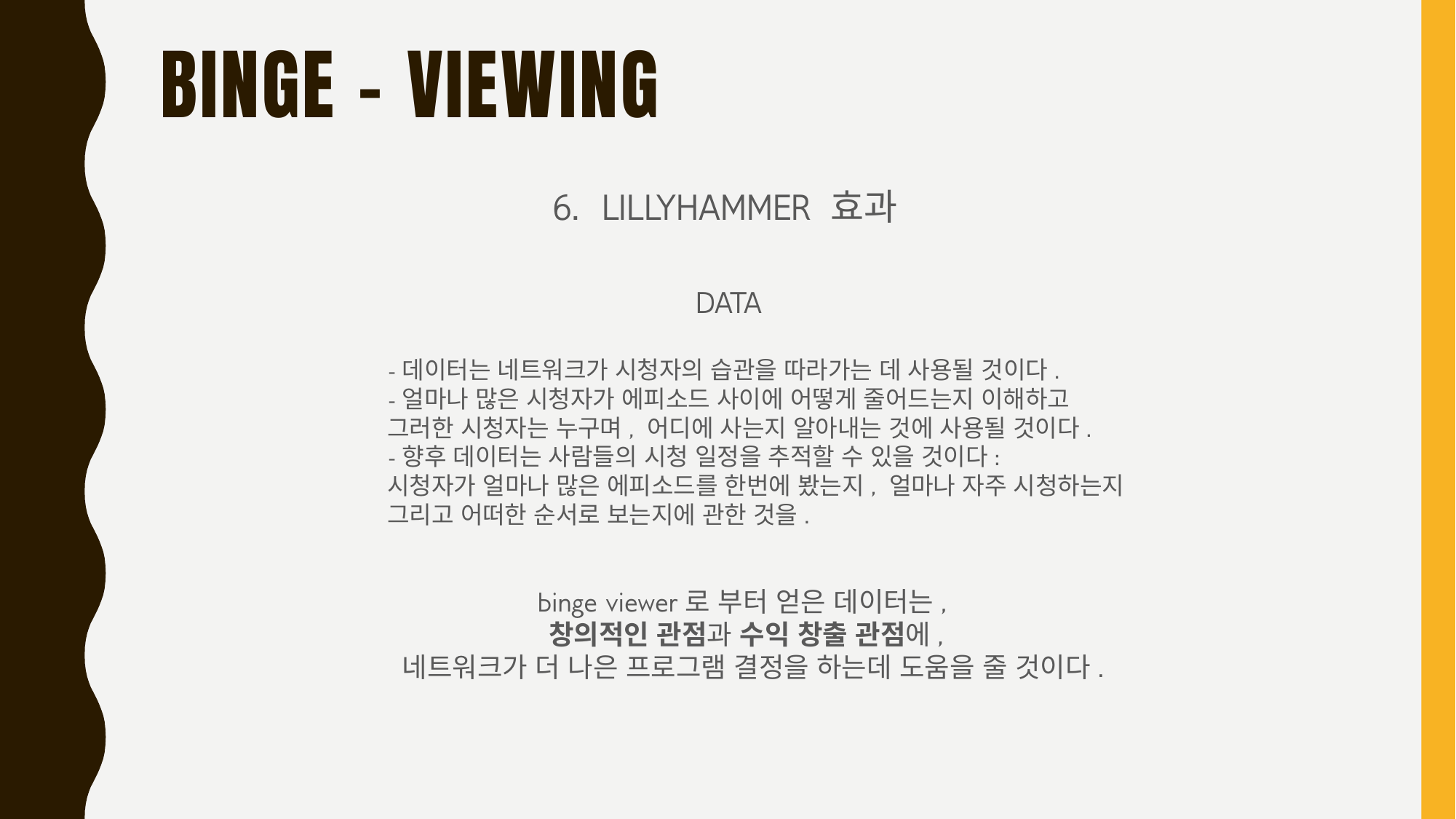

# Binge - viewing
6.  LILLYHAMMER 효과

DATA
-데이터는 네트워크가 시청자의 습관을 따라가는 데 사용될 것이다.
-얼마나 많은 시청자가 에피소드 사이에 어떻게 줄어드는지 이해하고 그러한 시청자는 누구며, 어디에 사는지 알아내는 것에 사용될 것이다.
-향후 데이터는 사람들의 시청 일정을 추적할 수 있을 것이다:
시청자가 얼마나 많은 에피소드를 한번에 봤는지, 얼마나 자주 시청하는지 그리고 어떠한 순서로 보는지에 관한 것을.

binge viewer로 부터 얻은 데이터는,
창의적인 관점과 수익 창출 관점에,
 네트워크가 더 나은 프로그램 결정을 하는데 도움을 줄 것이다.